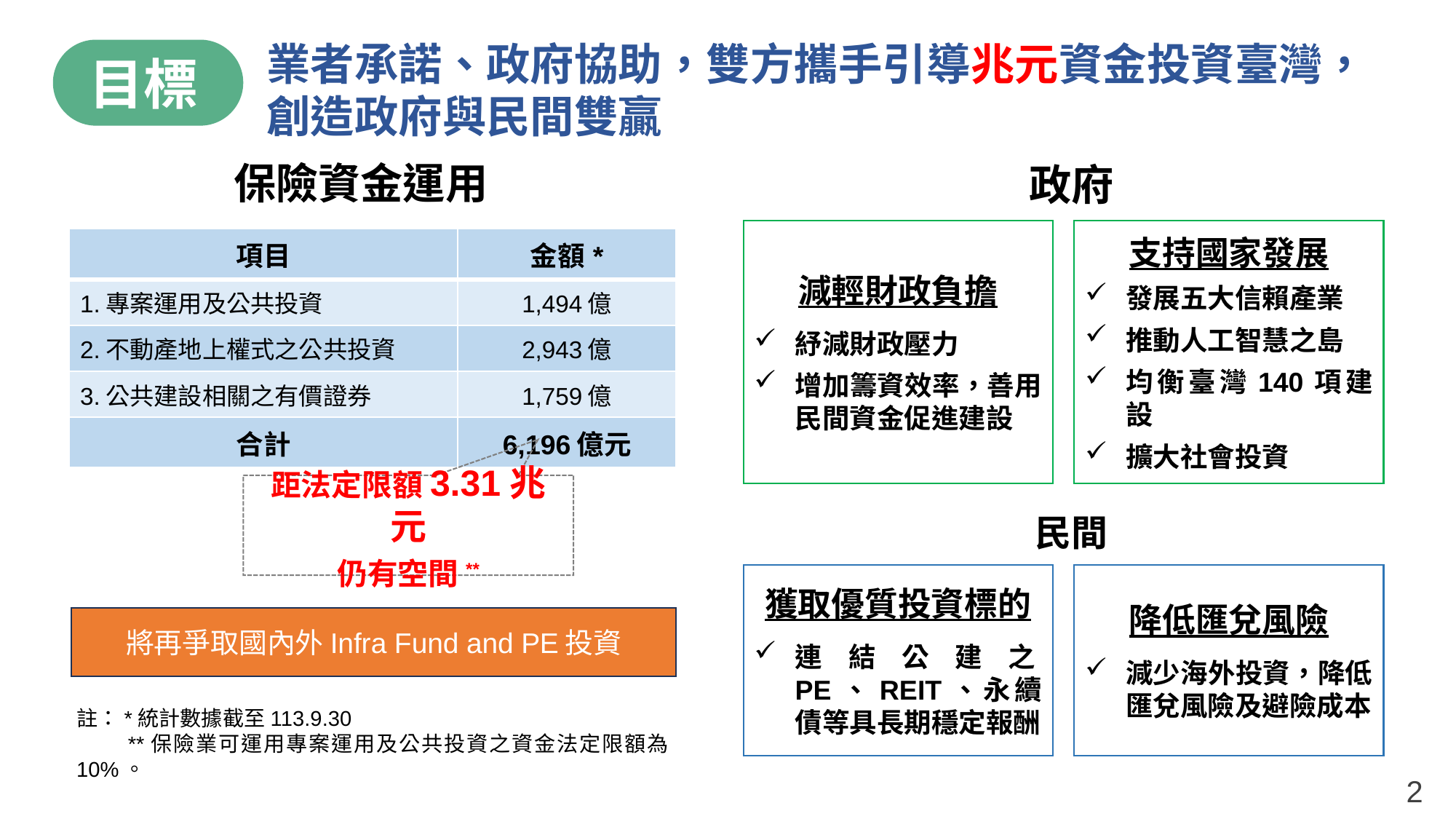

業者承諾、政府協助，雙方攜手引導兆元資金投資臺灣，創造政府與民間雙贏
目標
保險資金運用
政府
減輕財政負擔
紓減財政壓力
增加籌資效率，善用民間資金促進建設
支持國家發展
發展五大信賴產業
推動人工智慧之島
均衡臺灣140項建設
擴大社會投資
| 項目 | 金額\* |
| --- | --- |
| 1.專案運用及公共投資 | 1,494億 |
| 2.不動產地上權式之公共投資 | 2,943億 |
| 3.公共建設相關之有價證券 | 1,759億 |
| 合計 | 6,196億元 |
距法定限額3.31兆元
仍有空間**
民間
獲取優質投資標的
連結公建之PE、REIT、永續債等具長期穩定報酬
降低匯兌風險
減少海外投資，降低匯兌風險及避險成本
將再爭取國內外Infra Fund and PE投資
註：*統計數據截至113.9.30
       **保險業可運用專案運用及公共投資之資金法定限額為10%。
2